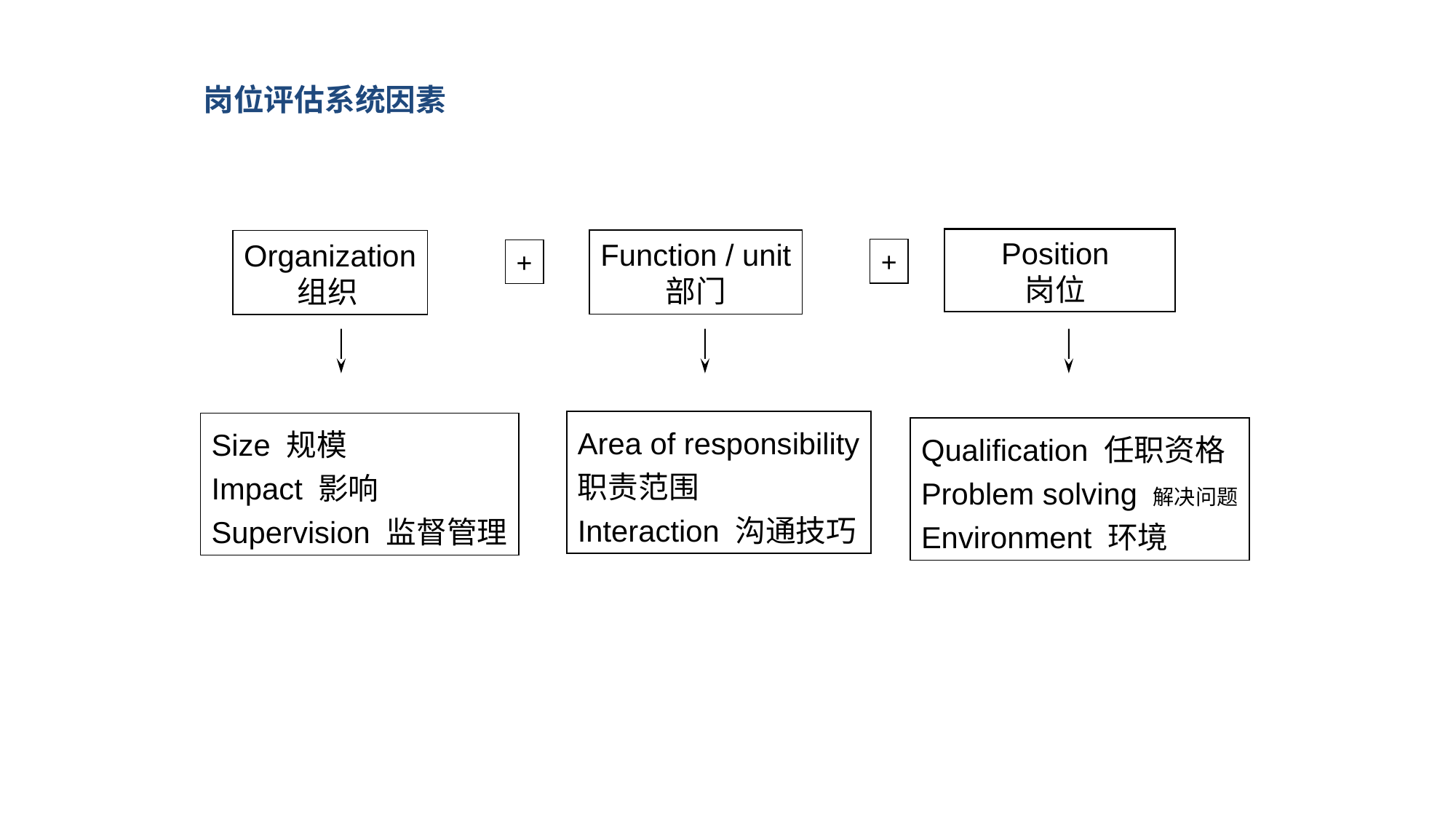

岗位评估系统因素

Position
岗位

Function / unit
部门
Organization
组织
+
+

Area of responsibility
职责范围
Interaction 沟通技巧
Size 规模
Impact 影响
Supervision 监督管理
Qualification 任职资格
Problem solving 解决问题
Environment 环境